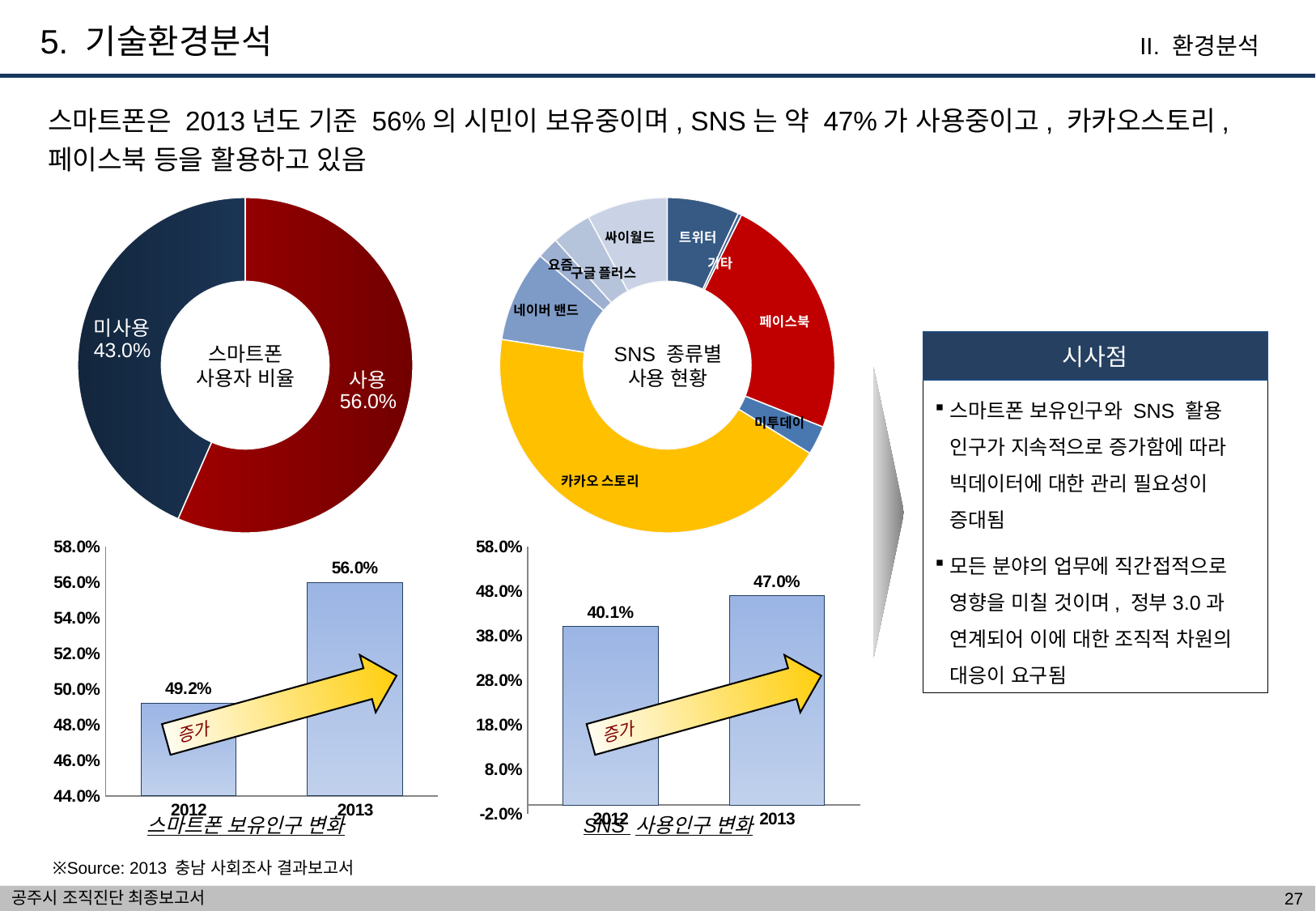

5. 기술환경분석
II. 환경분석
스마트폰은 2013년도 기준 56%의 시민이 보유중이며, SNS는 약 47%가 사용중이고, 카카오스토리, 페이스북 등을 활용하고 있음

### Chart

| Category | 스마트폰 |
|---|---|
| 사용 | 0.56 |
| 미사용 | 0.4300000000000004 |

### Chart

| Category |  |
|---|---|
| 트위터 | 0.06000000000000003 |
| 기타 | 0.003000000000000009 |
| 페이스북 | 0.20400000000000001 |
| 미투데이 | 0.024 |
| 카카오 스토리 | 0.37600000000000156 |
| 네이버 밴드 | 0.076 |
| 요즘 | 0.018 |
| 구글 플러스 | 0.033 |
| 싸이월드 | 0.067 |
시사점
스마트폰
사용자 비율
SNS 종류별
사용 현황
스마트폰 보유인구와 SNS 활용 인구가 지속적으로 증가함에 따라 빅데이터에 대한 관리 필요성이 증대됨
모든 분야의 업무에 직간접적으로 영향을 미칠 것이며, 정부3.0과 연계되어 이에 대한 조직적 차원의 대응이 요구됨

### Chart

| Category |  |
|---|---|
| 2012 | 0.4920000000000004 |
| 2013 | 0.56 |

### Chart

| Category |  |
|---|---|
| 2012 | 0.401 |
| 2013 | 0.4700000000000001 |
증가
증가
스마트폰 보유인구 변화
SNS 사용인구 변화
※ Source: 2013 충남 사회조사 결과보고서